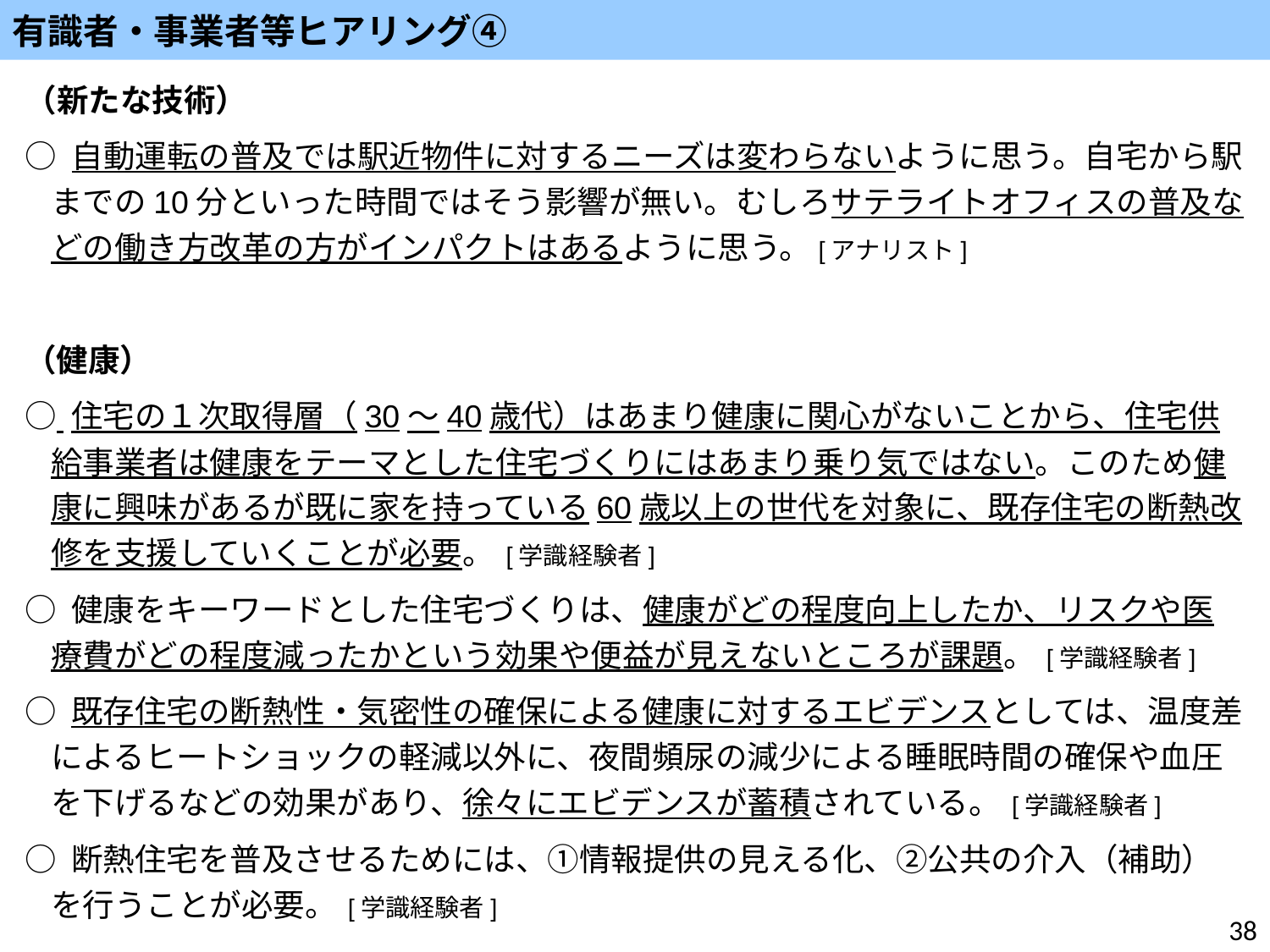

有識者・事業者等ヒアリング④
（新たな技術）
○ 自動運転の普及では駅近物件に対するニーズは変わらないように思う。自宅から駅までの10分といった時間ではそう影響が無い。むしろサテライトオフィスの普及などの働き方改革の方がインパクトはあるように思う。[アナリスト]

（健康）
○ 住宅の１次取得層（30～40歳代）はあまり健康に関心がないことから、住宅供給事業者は健康をテーマとした住宅づくりにはあまり乗り気ではない。このため健康に興味があるが既に家を持っている60歳以上の世代を対象に、既存住宅の断熱改修を支援していくことが必要。 [学識経験者]
○ 健康をキーワードとした住宅づくりは、健康がどの程度向上したか、リスクや医療費がどの程度減ったかという効果や便益が見えないところが課題。 [学識経験者]
○ 既存住宅の断熱性・気密性の確保による健康に対するエビデンスとしては、温度差によるヒートショックの軽減以外に、夜間頻尿の減少による睡眠時間の確保や血圧を下げるなどの効果があり、徐々にエビデンスが蓄積されている。 [学識経験者]
○ 断熱住宅を普及させるためには、①情報提供の見える化、②公共の介入（補助）を行うことが必要。 [学識経験者]

38